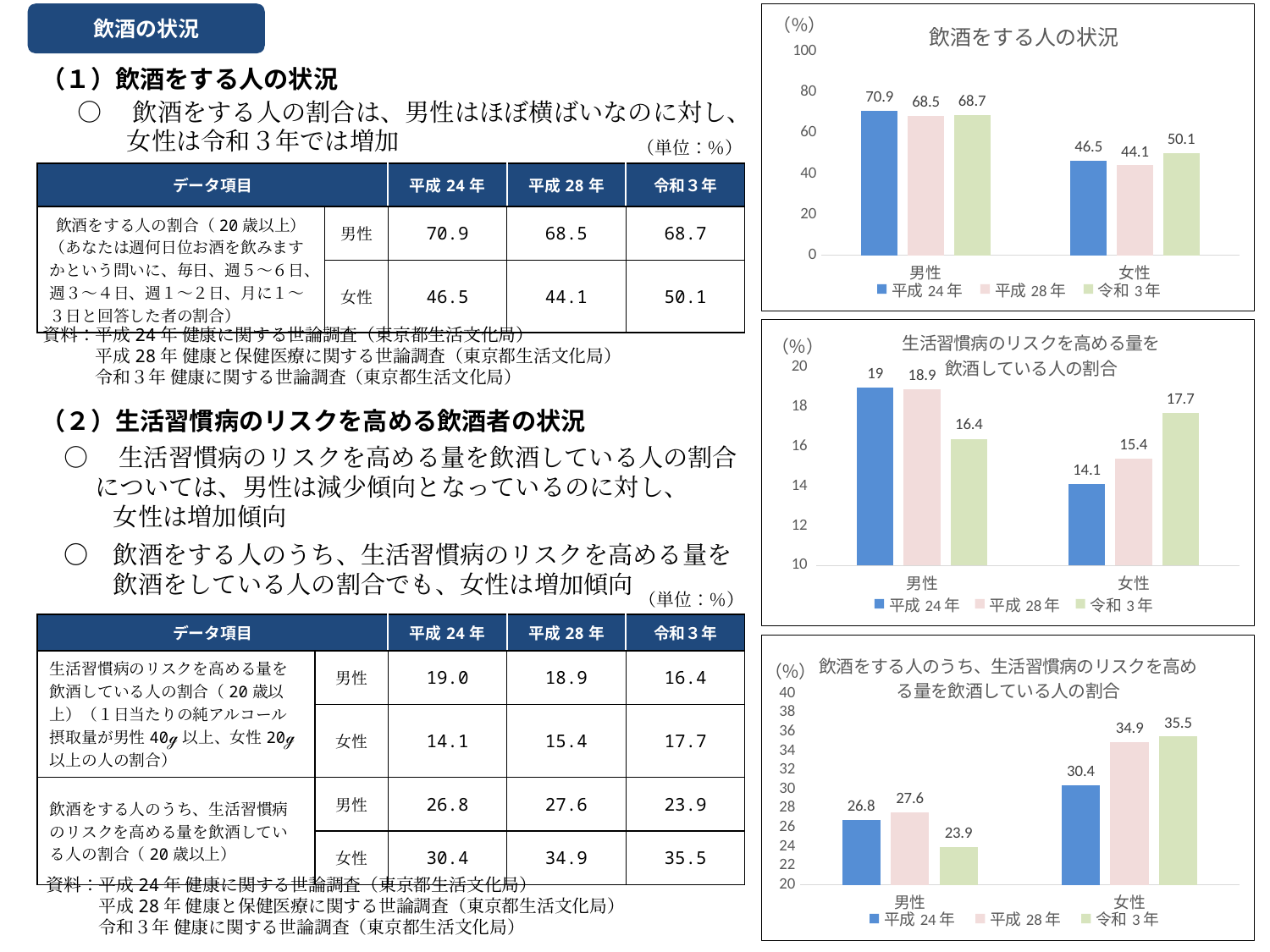

飲酒の状況

### Chart: 飲酒をする人の状況

| Category | 平成24年 | 平成28年 | 令和3年 |
|---|---|---|---|
| 男性 | 70.9 | 68.5 | 68.7 |
| 女性 | 46.5 | 44.1 | 50.1 |
（１）飲酒をする人の状況
○　飲酒をする人の割合は、男性はほぼ横ばいなのに対し、
　　女性は令和３年では増加
（単位：％）
| データ項目 |  | 平成24年 | 平成28年 | 令和３年 |
| --- | --- | --- | --- | --- |
| 飲酒をする人の割合（20歳以上） （あなたは週何日位お酒を飲みますかという問いに、毎日、週５～６日、週３～４日、週１～２日、月に１～３日と回答した者の割合） | 男性 | 70.9 | 68.5 | 68.7 |
|  | 女性 | 46.5 | 44.1 | 50.1 |
資料：平成24年 健康に関する世論調査（東京都生活文化局）
　　　平成28年 健康と保健医療に関する世論調査（東京都生活文化局）
　　　令和３年 健康に関する世論調査（東京都生活文化局）

### Chart: 生活習慣病のリスクを高める量を
飲酒している人の割合

| Category | 平成24年 | 平成28年 | 令和3年 |
|---|---|---|---|
| 男性 | 19.0 | 18.9 | 16.4 |
| 女性 | 14.1 | 15.4 | 17.7 |
（２）生活習慣病のリスクを高める飲酒者の状況
○　生活習慣病のリスクを高める量を飲酒している人の割合
    については、男性は減少傾向となっているのに対し、
　　女性は増加傾向

〇　飲酒をする人のうち、生活習慣病のリスクを高める量を
　　飲酒をしている人の割合でも、女性は増加傾向
（単位：％）
| データ項目 |  | 平成24年 | 平成28年 | 令和３年 |
| --- | --- | --- | --- | --- |
| 生活習慣病のリスクを高める量を飲酒している人の割合（20歳以上）（１日当たりの純アルコール摂取量が男性40ℊ以上、女性20ℊ以上の人の割合） | 男性 | 19.0 | 18.9 | 16.4 |
|  | 女性 | 14.1 | 15.4 | 17.7 |
| 飲酒をする人のうち、生活習慣病のリスクを高める量を飲酒している人の割合（20歳以上） | 男性 | 26.8 | 27.6 | 23.9 |
|  | 女性 | 30.4 | 34.9 | 35.5 |

### Chart: 飲酒をする人のうち、生活習慣病のリスクを高める量を飲酒している人の割合

| Category | 平成24年 | 平成28年 | 令和3年 |
|---|---|---|---|
| 男性 | 26.8 | 27.6 | 23.9 |
| 女性 | 30.4 | 34.9 | 35.5 |
資料：平成24年 健康に関する世論調査（東京都生活文化局）
　　　平成28年 健康と保健医療に関する世論調査（東京都生活文化局）
　　　令和３年 健康に関する世論調査（東京都生活文化局）